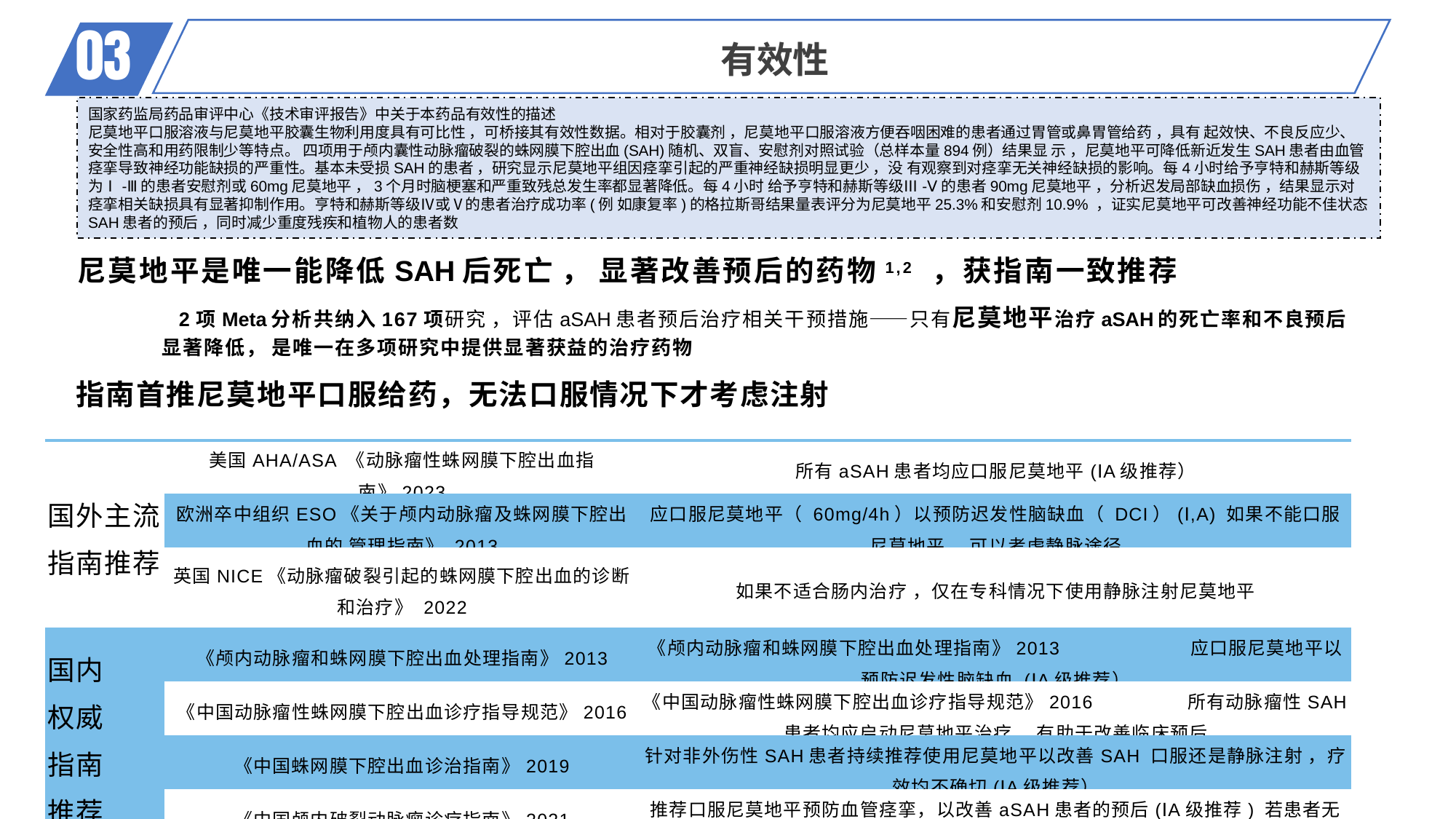

03

有效性
国家药监局药品审评中心《技术审评报告》中关于本药品有效性的描述
尼莫地平口服溶液与尼莫地平胶囊生物利用度具有可比性 ，可桥接其有效性数据。相对于胶囊剂 ，尼莫地平口服溶液方便吞咽困难的患者通过胃管或鼻胃管给药 ，具有 起效快、不良反应少、安全性高和用药限制少等特点。 四项用于颅内囊性动脉瘤破裂的蛛网膜下腔出血(SAH)随机、双盲、安慰剂对照试验（总样本量894例）结果显 示 ，尼莫地平可降低新近发生SAH患者由血管痉挛导致神经功能缺损的严重性。基本未受损SAH的患者 ，研究显示尼莫地平组因痉挛引起的严重神经缺损明显更少 ，没 有观察到对痉挛无关神经缺损的影响。每4小时给予亨特和赫斯等级为Ⅰ-Ⅲ的患者安慰剂或60mg尼莫地平 ，3个月时脑梗塞和严重致残总发生率都显著降低。每4小时 给予亨特和赫斯等级Ⅲ-Ⅴ的患者90mg尼莫地平 ，分析迟发局部缺血损伤 ，结果显示对痉挛相关缺损具有显著抑制作用。亨特和赫斯等级Ⅳ或Ⅴ的患者治疗成功率(例 如康复率)的格拉斯哥结果量表评分为尼莫地平25.3%和安慰剂10.9% ，证实尼莫地平可改善神经功能不佳状态SAH患者的预后 ，同时减少重度残疾和植物人的患者数
尼莫地平是唯一能降低SAH后死亡 ， 显著改善预后的药物1,2  ，获指南一致推荐
	   2项Meta分析共纳入167项研究 ，评估aSAH患者预后治疗相关干预措施——只有尼莫地平治疗aSAH的死亡率和不良预后显著降低， 是唯一在多项研究中提供显著获益的治疗药物

指南首推尼莫地平口服给药，无法口服情况下才考虑注射
| 国外主流指南推荐 | 美国AHA/ASA 《动脉瘤性蛛网膜下腔出血指南》2023 | 所有aSAH患者均应口服尼莫地平(ⅠA级推荐） |
| --- | --- | --- |
|  | 欧洲卒中组织ESO《关于颅内动脉瘤及蛛网膜下腔出血的 管理指南》 2013 | 应口服尼莫地平（ 60mg/4h）以预防迟发性脑缺血（ DCI）(Ⅰ,A) 如果不能口服尼莫地平 ，可以考虑静脉途径 |
|  | 英国NICE《动脉瘤破裂引起的蛛网膜下腔出血的诊断 和治疗》 2022 | 如果不适合肠内治疗 ，仅在专科情况下使用静脉注射尼莫地平 |
| 国内 权威 指南 推荐 | 《颅内动脉瘤和蛛网膜下腔出血处理指南》2013 | 《颅内动脉瘤和蛛网膜下腔出血处理指南》2013 应口服尼莫地平以预防迟发性脑缺血 (ⅠA级推荐） |
|  | 《中国动脉瘤性蛛网膜下腔出血诊疗指导规范》2016 | 《中国动脉瘤性蛛网膜下腔出血诊疗指导规范》2016 所有动脉瘤性SAH患者均应启动尼莫地平治疗 ，有助于改善临床预后 |
|  | 《中国蛛网膜下腔出血诊治指南》2019 | 针对非外伤性SAH患者持续推荐使用尼莫地平以改善SAH 口服还是静脉注射 ，疗效均不确切(ⅠA级推荐） |
|  | 《中国颅内破裂动脉瘤诊疗指南》2021 | 推荐口服尼莫地平预防血管痉挛，以改善aSAH患者的预后(ⅠA级推荐) 若患者无法口服药物，可考虑尼莫地平持续泵入作为替代治疗( ⅢB ) |